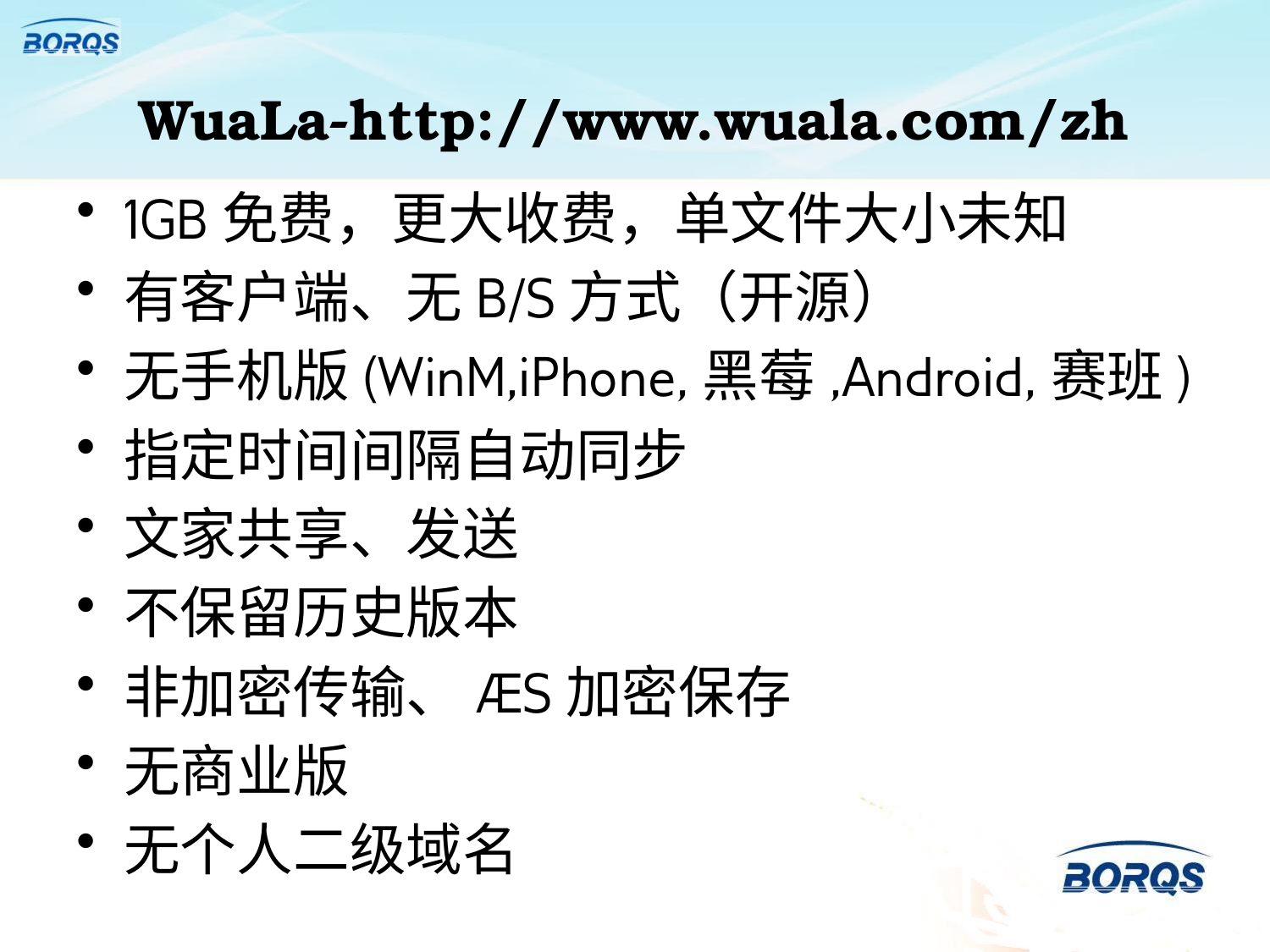

# WuaLa-http://www.wuala.com/zh
1GB免费，更大收费，单文件大小未知
有客户端、无B/S方式（开源）
无手机版(WinM,iPhone,黑莓,Android,赛班)
指定时间间隔自动同步
文家共享、发送
不保留历史版本
非加密传输、AES加密保存
无商业版
无个人二级域名